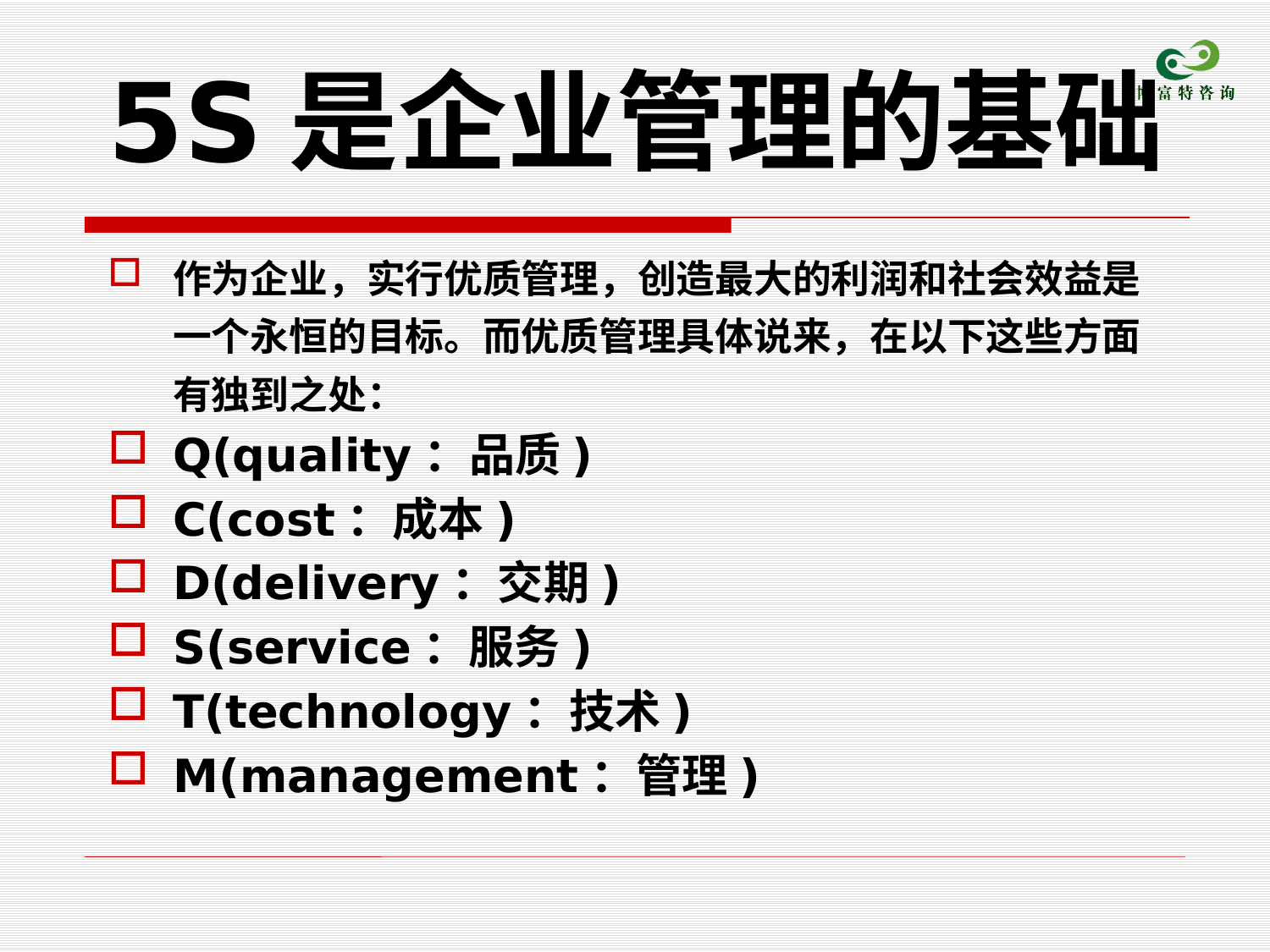

# 5S是企业管理的基础
作为企业，实行优质管理，创造最大的利润和社会效益是一个永恒的目标。而优质管理具体说来，在以下这些方面有独到之处：
Q(quality：品质)
C(cost：成本)
D(delivery：交期)
S(service：服务)
T(technology：技术)
M(management：管理)
22